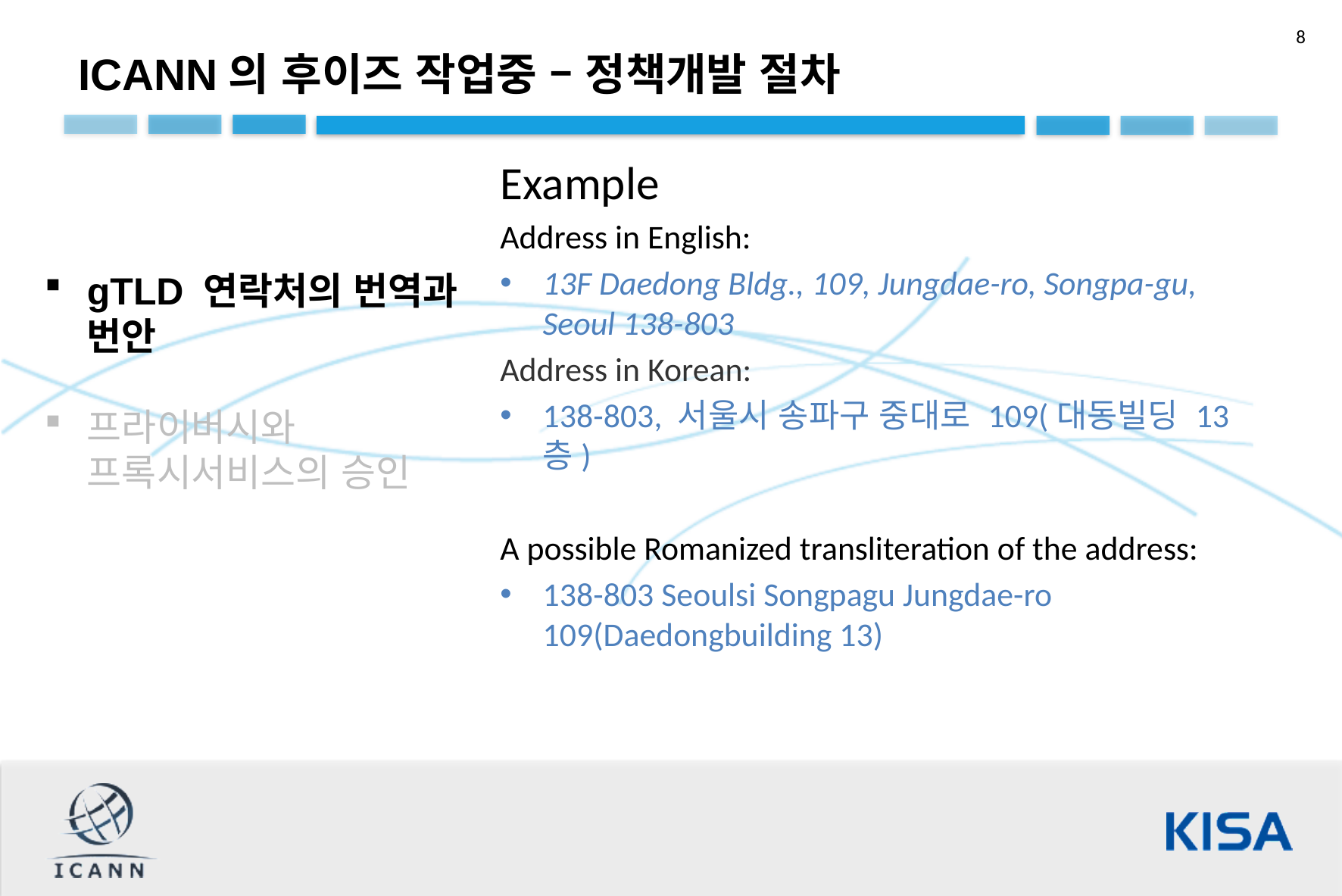

ICANN의 후이즈 작업중 – 정책개발 절차
Example
Address in English:
13F Daedong Bldg., 109, Jungdae-ro, Songpa-gu, Seoul 138-803
Address in Korean:
138-803, 서울시 송파구 중대로 109(대동빌딩 13층)

A possible Romanized transliteration of the address:
138-803 Seoulsi Songpagu Jungdae-ro 109(Daedongbuilding 13)

gTLD 연락처의 번역과 번안

프라이버시와 프록시서비스의 승인